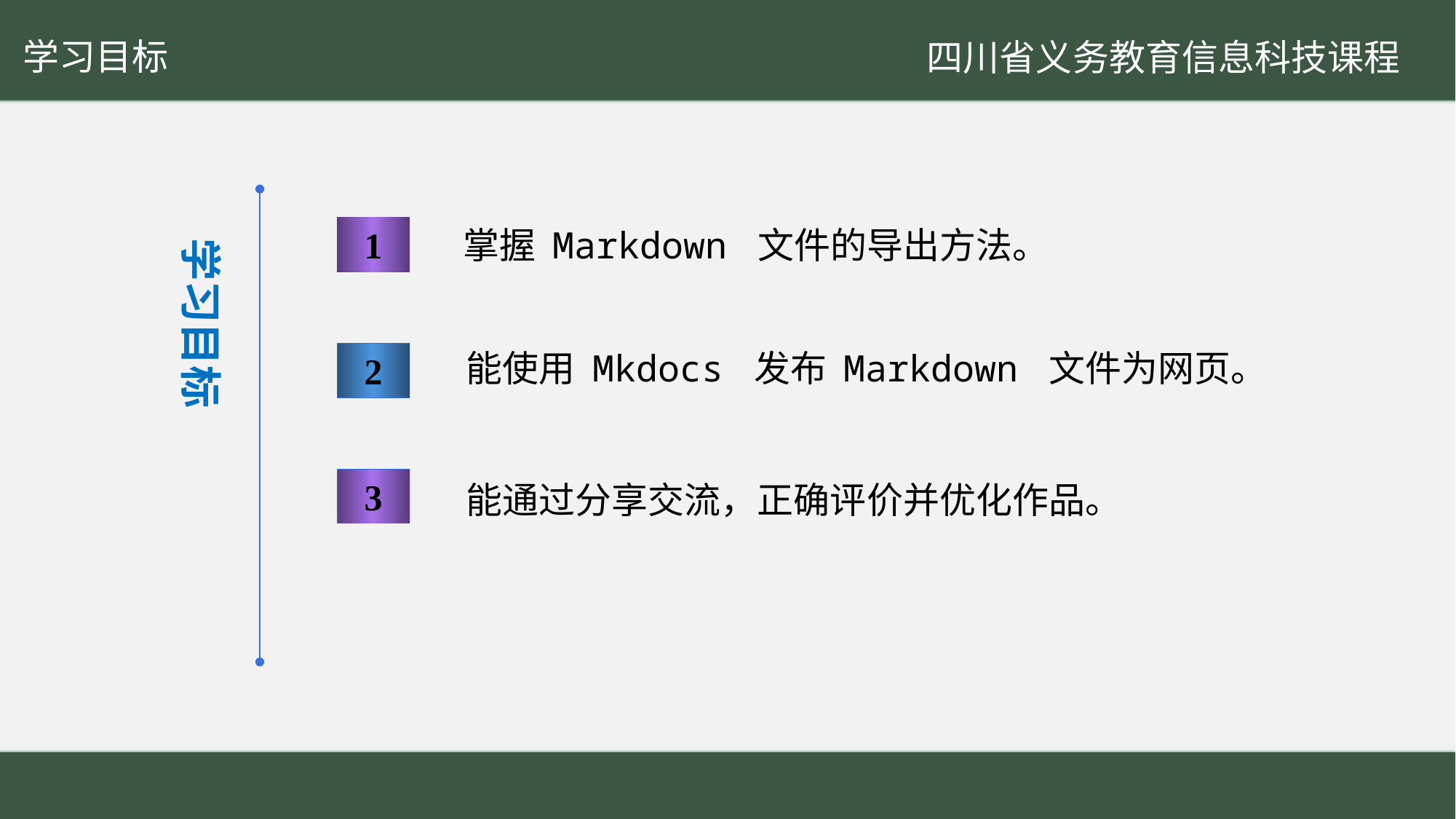

学习目标
掌握 Markdown 文件的导出方法。
1
学习目标
能使用 Mkdocs 发布 Markdown 文件为网页。
2
能通过分享交流，正确评价并优化作品。
3